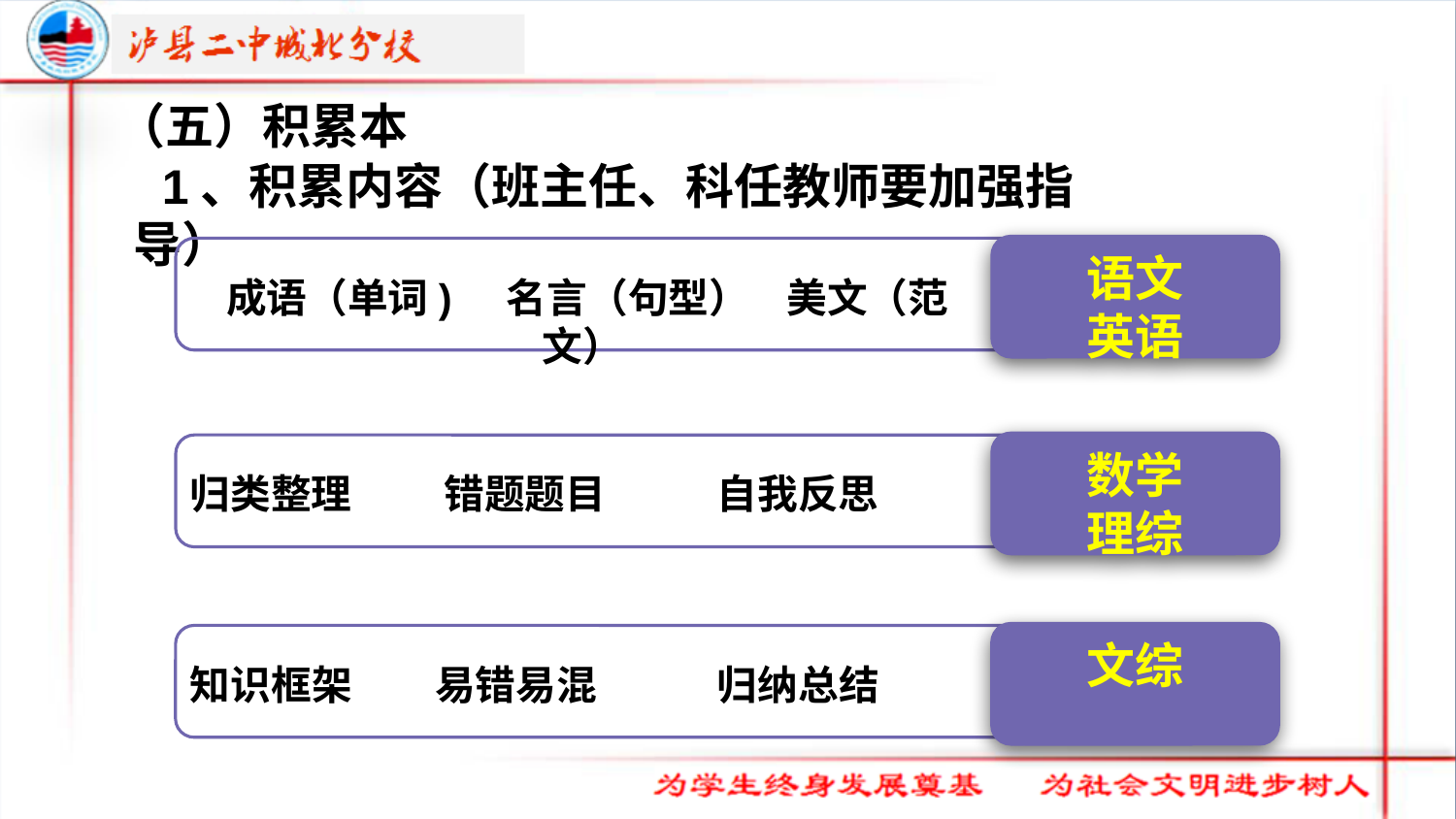

延时符
（五）积累本

1、积累内容（班主任、科任教师要加强指导）
语文
英语

成语（单词)    名言（句型）    美文（范文）
数学
理综

归类整理          错题题目            自我反思
文综

知识框架         易错易混             归纳总结